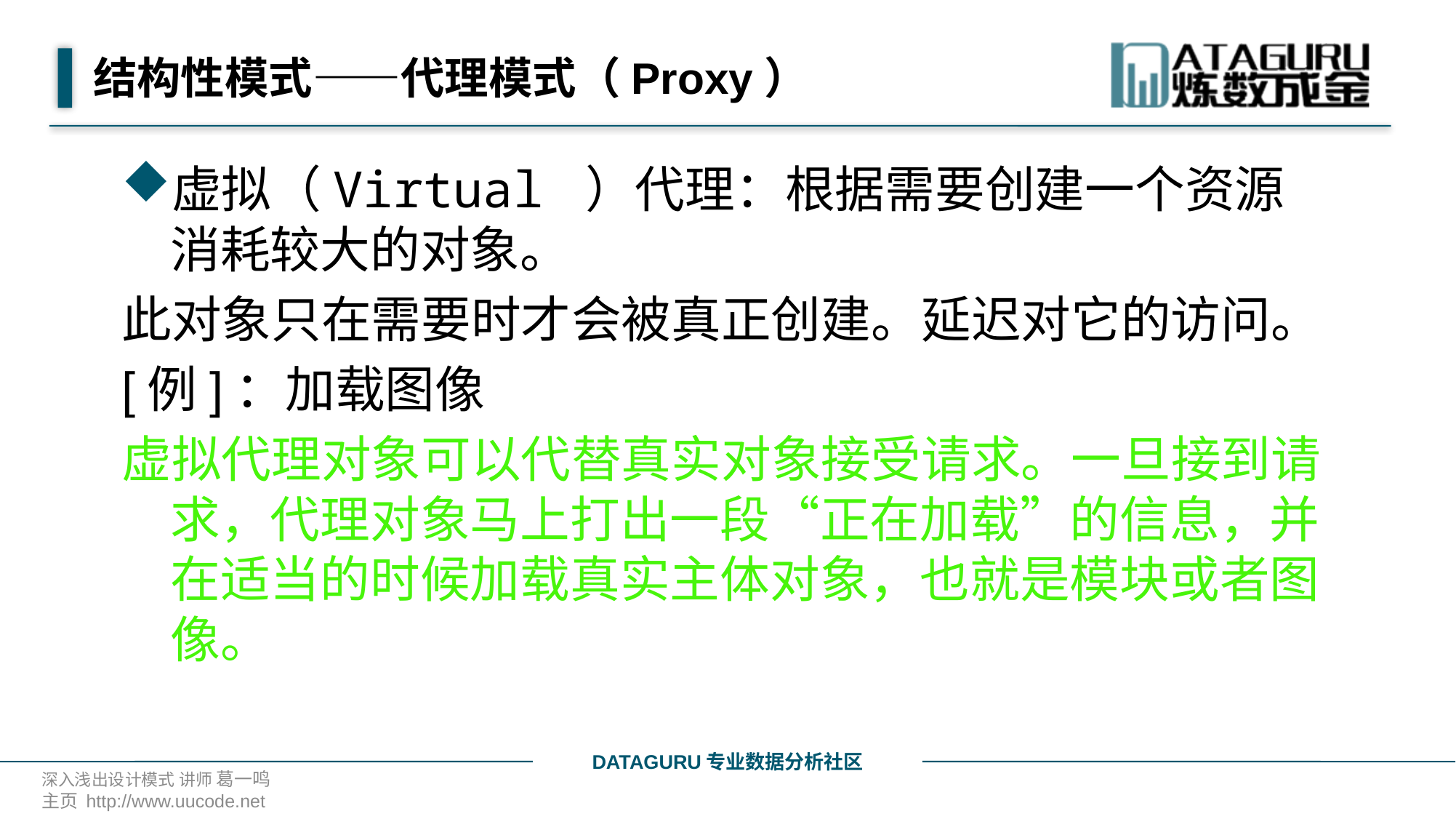

# 结构性模式——代理模式（Proxy）
虚拟（Virtual ）代理：根据需要创建一个资源消耗较大的对象。
此对象只在需要时才会被真正创建。延迟对它的访问。
[例]：加载图像
虚拟代理对象可以代替真实对象接受请求。一旦接到请求，代理对象马上打出一段“正在加载”的信息，并在适当的时候加载真实主体对象，也就是模块或者图像。